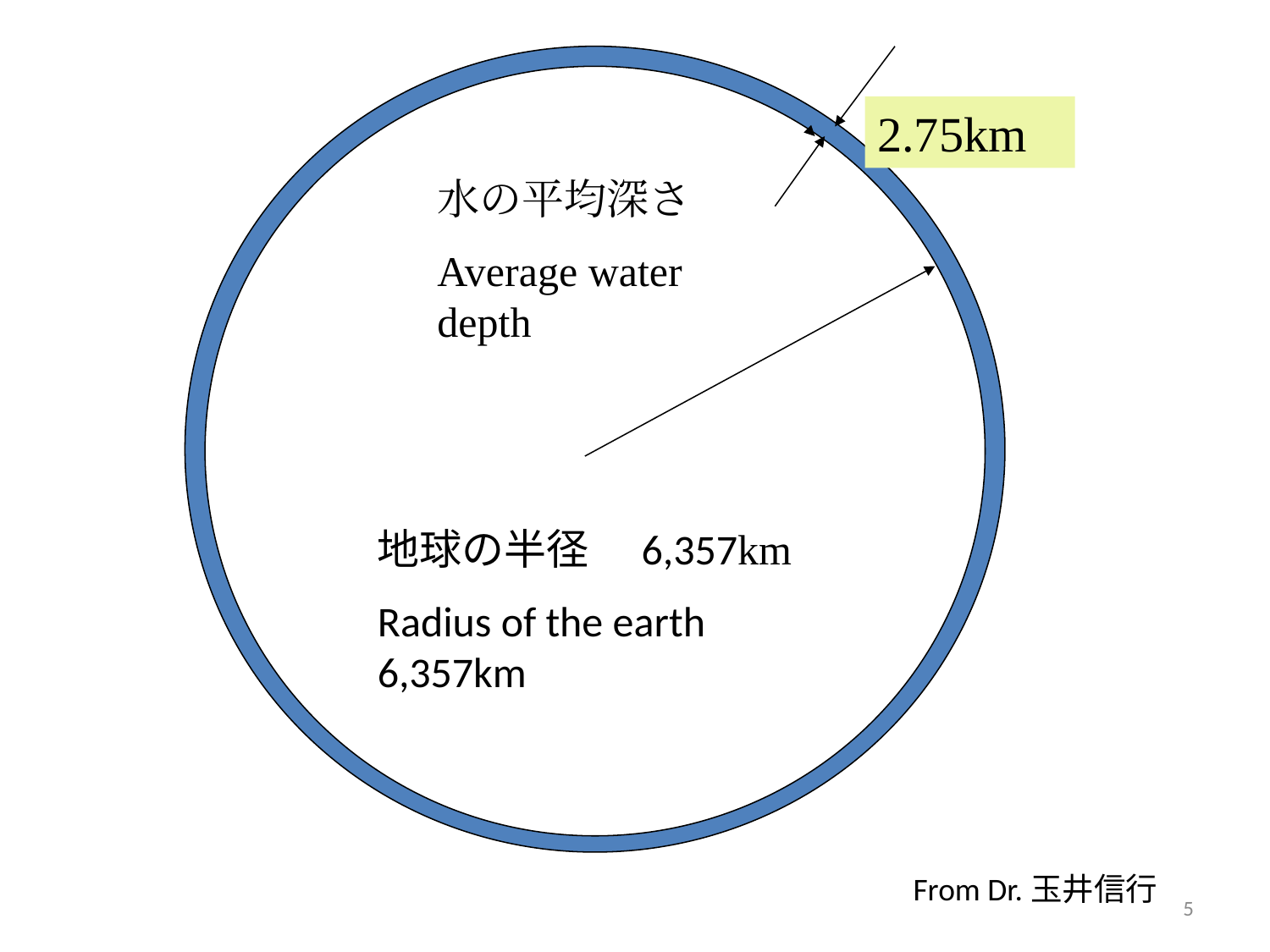

2.75km

水の平均深さ
Average water depth

地球の半径　6,357km
Radius of the earth 6,357km
From Dr.玉井信行
5